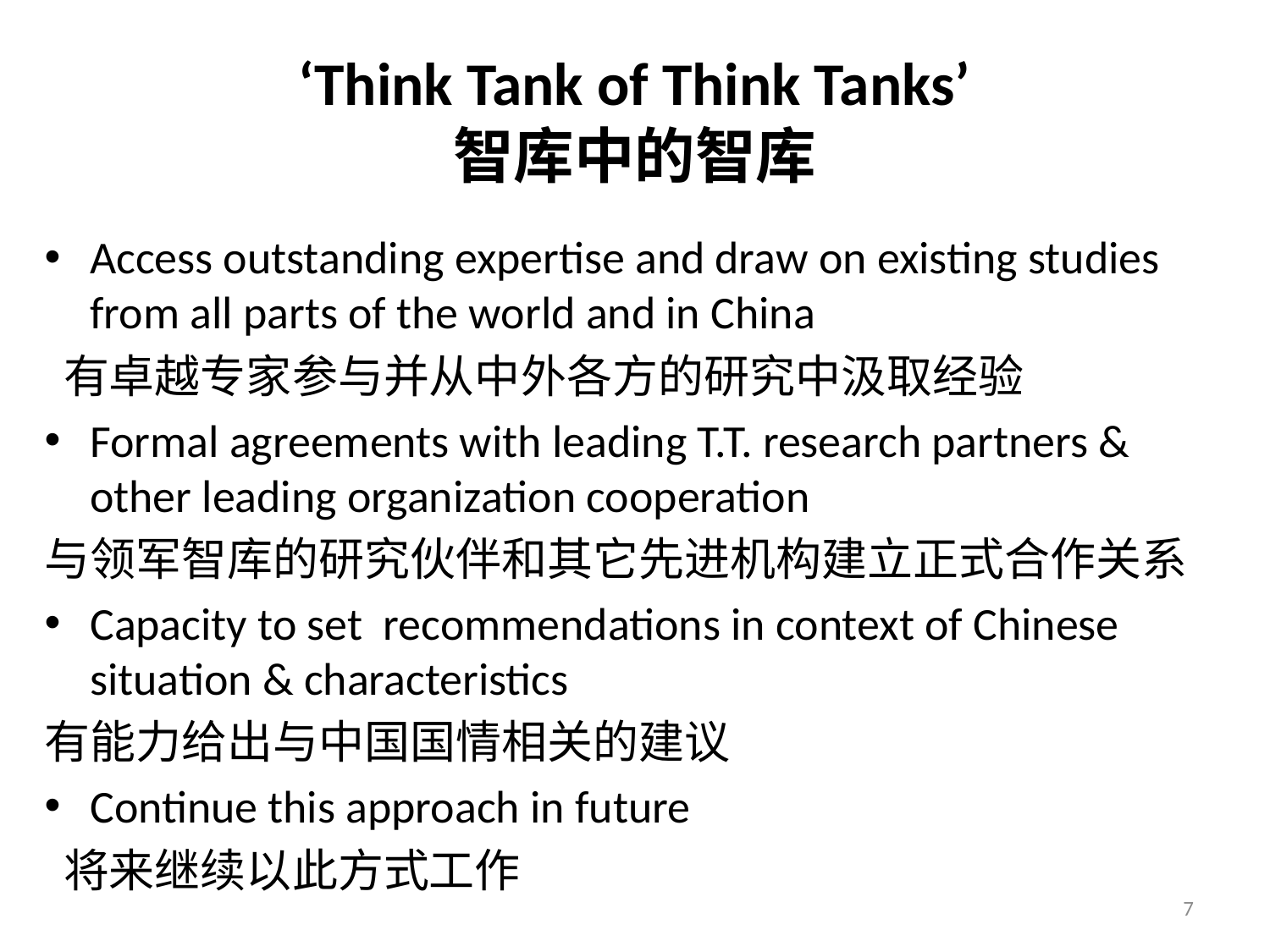

# ‘Think Tank of Think Tanks’ 智库中的智库
Access outstanding expertise and draw on existing studies from all parts of the world and in China
 有卓越专家参与并从中外各方的研究中汲取经验
Formal agreements with leading T.T. research partners & other leading organization cooperation
与领军智库的研究伙伴和其它先进机构建立正式合作关系
Capacity to set  recommendations in context of Chinese situation & characteristics
有能力给出与中国国情相关的建议
Continue this approach in future
 将来继续以此方式工作

7